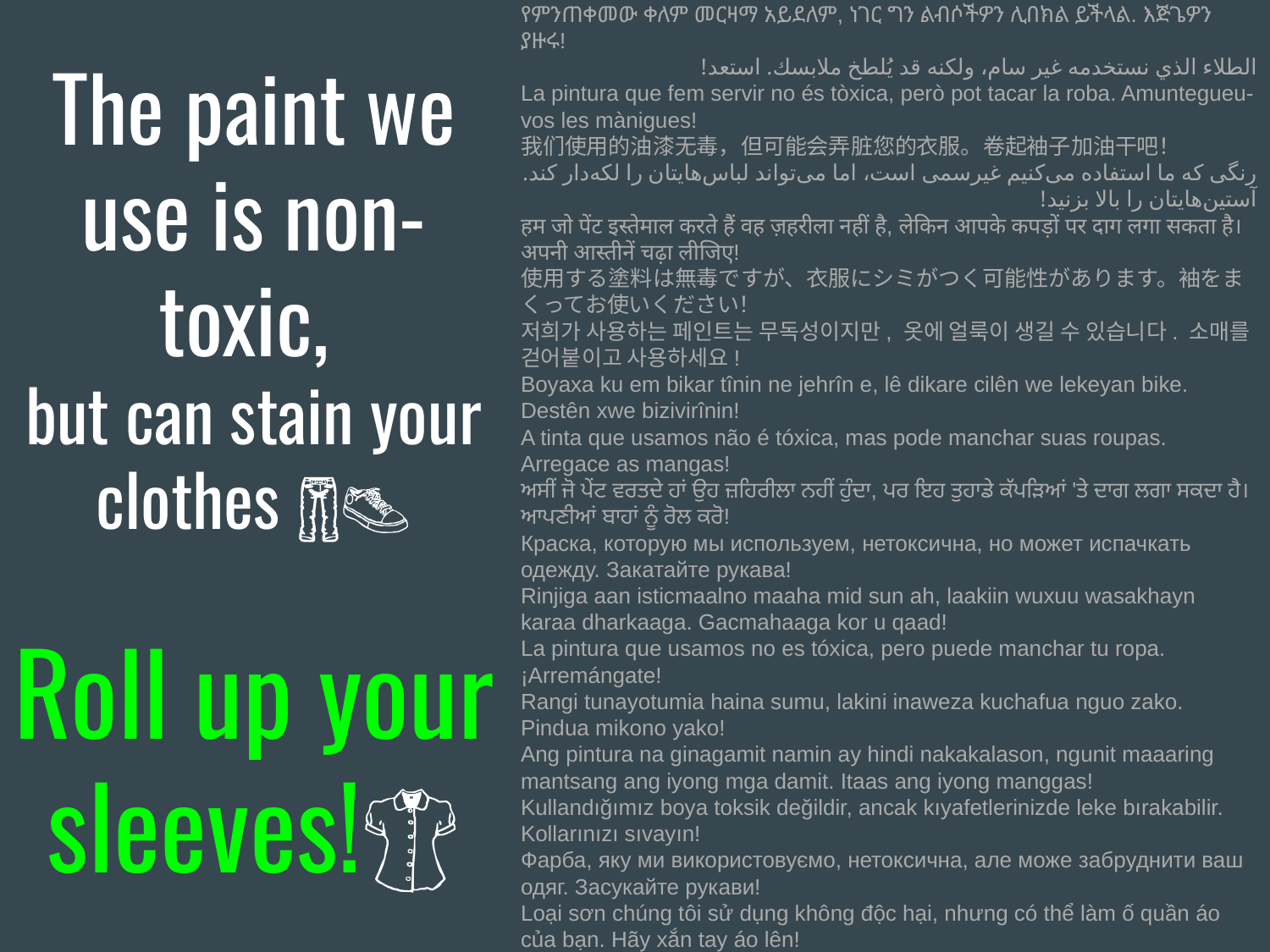

The paint we use is non-toxic,
but can stain your clothes 👖👟
Roll up your sleeves!👚
የምንጠቀመው ቀለም መርዛማ አይደለም, ነገር ግን ልብሶችዎን ሊበክል ይችላል. እጅጌዎን ያዙሩ!
الطلاء الذي نستخدمه غير سام، ولكنه قد يُلطخ ملابسك. استعد!
La pintura que fem servir no és tòxica, però pot tacar la roba. Amuntegueu-vos les mànigues!
我们使用的油漆无毒，但可能会弄脏您的衣服。卷起袖子加油干吧！
رنگی که ما استفاده می‌کنیم غیرسمی است، اما می‌تواند لباس‌هایتان را لکه‌دار کند. آستین‌هایتان را بالا بزنید!
हम जो पेंट इस्तेमाल करते हैं वह ज़हरीला नहीं है, लेकिन आपके कपड़ों पर दाग लगा सकता है। अपनी आस्तीनें चढ़ा लीजिए!
使用する塗料は無毒ですが、衣服にシミがつく可能性があります。袖をまくってお使いください！
저희가 사용하는 페인트는 무독성이지만, 옷에 얼룩이 생길 수 있습니다. 소매를 걷어붙이고 사용하세요!
Boyaxa ku em bikar tînin ne jehrîn e, lê dikare cilên we lekeyan bike. Destên xwe bizivirînin!
A tinta que usamos não é tóxica, mas pode manchar suas roupas. Arregace as mangas!
ਅਸੀਂ ਜੋ ਪੇਂਟ ਵਰਤਦੇ ਹਾਂ ਉਹ ਜ਼ਹਿਰੀਲਾ ਨਹੀਂ ਹੁੰਦਾ, ਪਰ ਇਹ ਤੁਹਾਡੇ ਕੱਪੜਿਆਂ 'ਤੇ ਦਾਗ ਲਗਾ ਸਕਦਾ ਹੈ। ਆਪਣੀਆਂ ਬਾਹਾਂ ਨੂੰ ਰੋਲ ਕਰੋ!
Краска, которую мы используем, нетоксична, но может испачкать одежду. Закатайте рукава!
Rinjiga aan isticmaalno maaha mid sun ah, laakiin wuxuu wasakhayn karaa dharkaaga. Gacmahaaga kor u qaad!
La pintura que usamos no es tóxica, pero puede manchar tu ropa. ¡Arremángate!
Rangi tunayotumia haina sumu, lakini inaweza kuchafua nguo zako. Pindua mikono yako!
Ang pintura na ginagamit namin ay hindi nakakalason, ngunit maaaring mantsang ang iyong mga damit. Itaas ang iyong manggas!
Kullandığımız boya toksik değildir, ancak kıyafetlerinizde leke bırakabilir. Kollarınızı sıvayın!
Фарба, яку ми використовуємо, нетоксична, але може забруднити ваш одяг. Засукайте рукави!
Loại sơn chúng tôi sử dụng không độc hại, nhưng có thể làm ố quần áo của bạn. Hãy xắn tay áo lên!